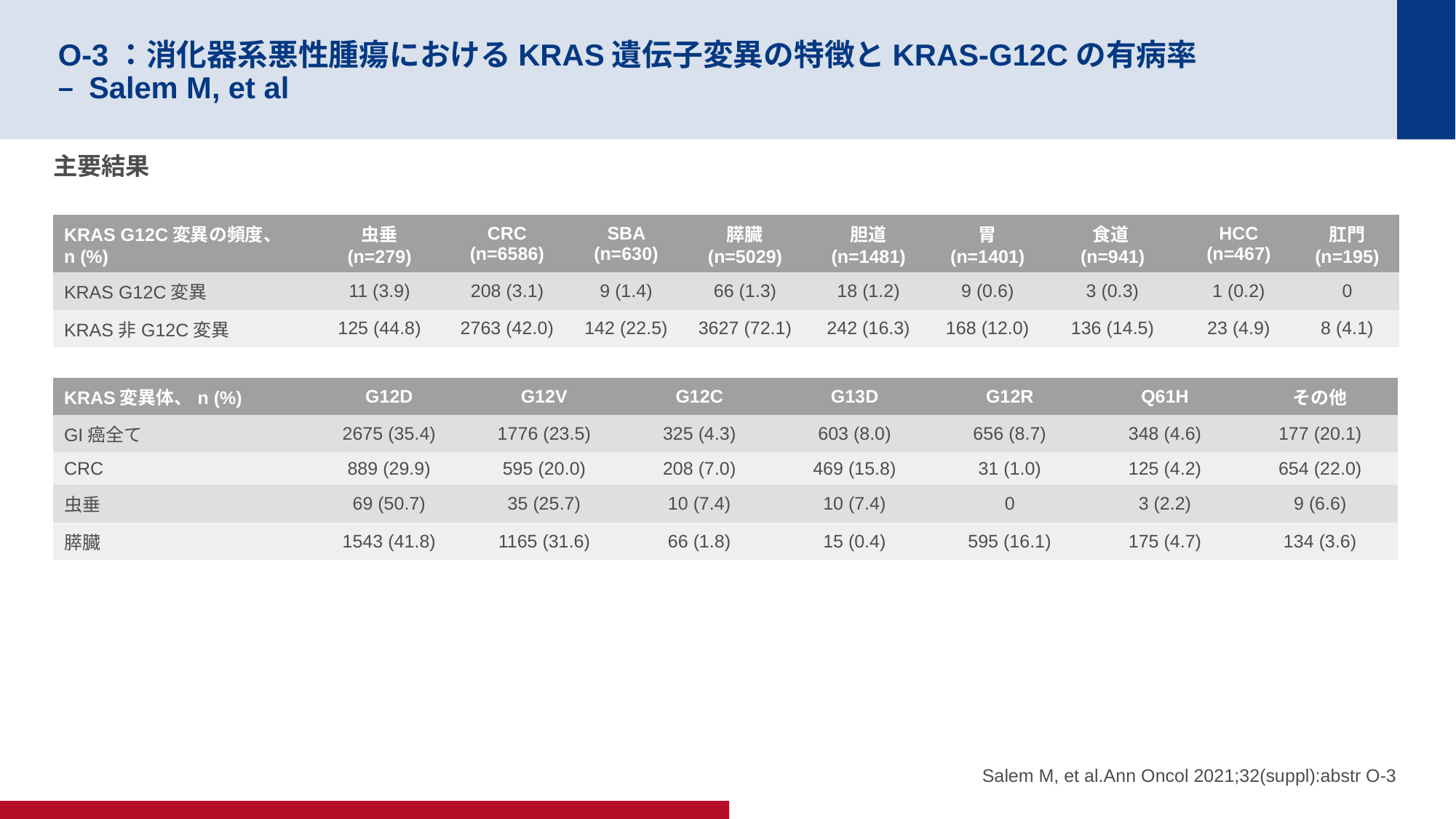

# O-3：消化器系悪性腫瘍におけるKRAS遺伝子変異の特徴とKRAS-G12Cの有病率 – Salem M, et al
主要結果
| KRAS G12C変異の頻度、 n (%) | 虫垂 (n=279) | CRC (n=6586) | SBA (n=630) | 膵臓 (n=5029) | 胆道 (n=1481) | 胃 (n=1401) | 食道 (n=941) | HCC (n=467) | 肛門 (n=195) |
| --- | --- | --- | --- | --- | --- | --- | --- | --- | --- |
| KRAS G12C変異 | 11 (3.9) | 208 (3.1) | 9 (1.4) | 66 (1.3) | 18 (1.2) | 9 (0.6) | 3 (0.3) | 1 (0.2) | 0 |
| KRAS非G12C変異 | 125 (44.8) | 2763 (42.0) | 142 (22.5) | 3627 (72.1) | 242 (16.3) | 168 (12.0) | 136 (14.5) | 23 (4.9) | 8 (4.1) |
| KRAS変異体、n (%) | G12D | G12V | G12C | G13D | G12R | Q61H | その他 |
| --- | --- | --- | --- | --- | --- | --- | --- |
| GI癌全て | 2675 (35.4) | 1776 (23.5) | 325 (4.3) | 603 (8.0) | 656 (8.7) | 348 (4.6) | 177 (20.1) |
| CRC | 889 (29.9) | 595 (20.0) | 208 (7.0) | 469 (15.8) | 31 (1.0) | 125 (4.2) | 654 (22.0) |
| 虫垂 | 69 (50.7) | 35 (25.7) | 10 (7.4) | 10 (7.4) | 0 | 3 (2.2) | 9 (6.6) |
| 膵臓 | 1543 (41.8) | 1165 (31.6) | 66 (1.8) | 15 (0.4) | 595 (16.1) | 175 (4.7) | 134 (3.6) |
Salem M, et al.Ann Oncol 2021;32(suppl):abstr O-3